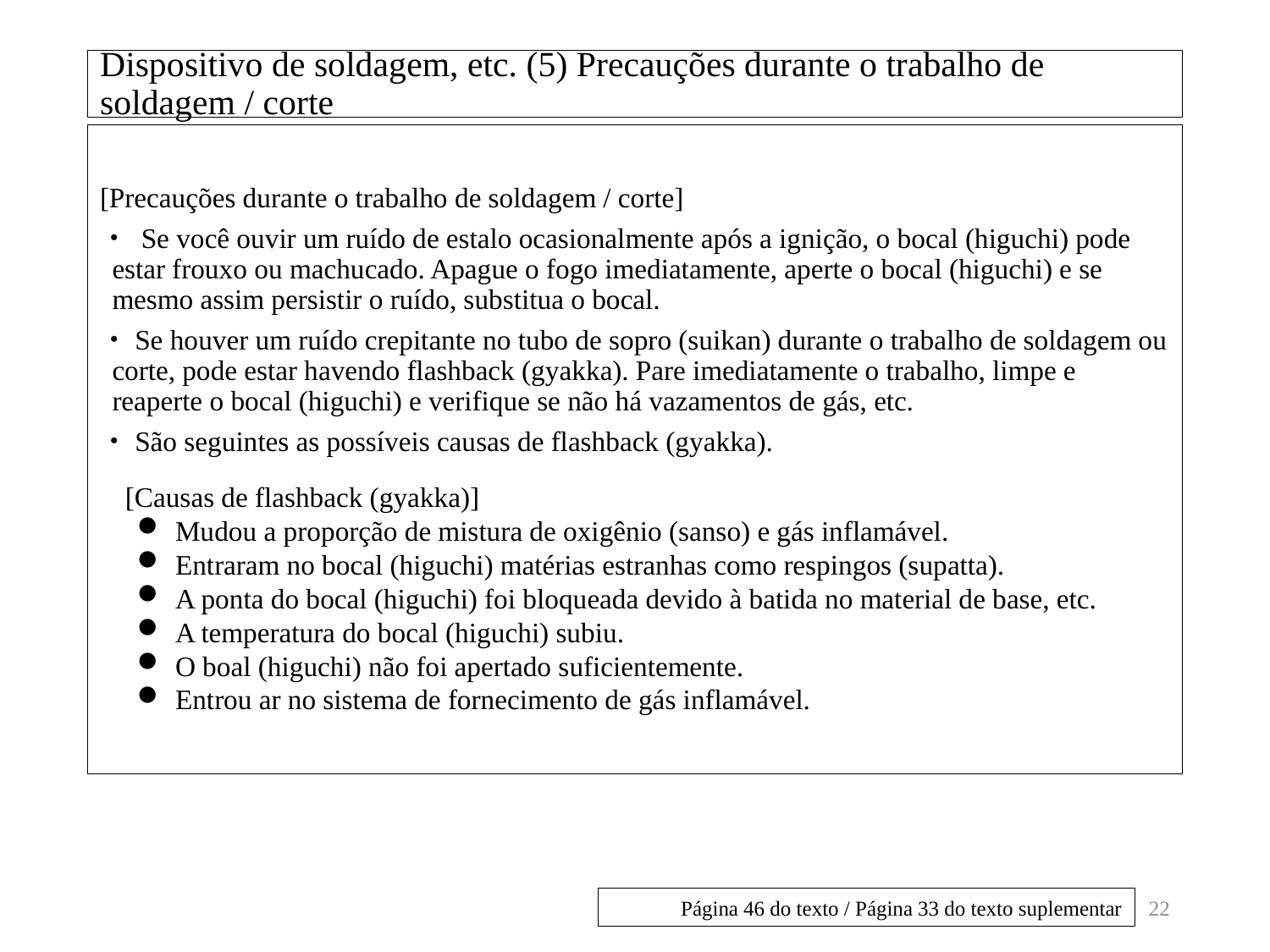

# Dispositivo de soldagem, etc. (5) Precauções durante o trabalho de soldagem / corte
[Precauções durante o trabalho de soldagem / corte]
・ Se você ouvir um ruído de estalo ocasionalmente após a ignição, o bocal (higuchi) pode estar frouxo ou machucado. Apague o fogo imediatamente, aperte o bocal (higuchi) e se mesmo assim persistir o ruído, substitua o bocal.
・Se houver um ruído crepitante no tubo de sopro (suikan) durante o trabalho de soldagem ou corte, pode estar havendo flashback (gyakka). Pare imediatamente o trabalho, limpe e reaperte o bocal (higuchi) e verifique se não há vazamentos de gás, etc.
・São seguintes as possíveis causas de flashback (gyakka).

[Causas de flashback (gyakka)]
Mudou a proporção de mistura de oxigênio (sanso) e gás inflamável.
Entraram no bocal (higuchi) matérias estranhas como respingos (supatta).
A ponta do bocal (higuchi) foi bloqueada devido à batida no material de base, etc.
A temperatura do bocal (higuchi) subiu.
O boal (higuchi) não foi apertado suficientemente.
Entrou ar no sistema de fornecimento de gás inflamável.
22
Página 46 do texto / Página 33 do texto suplementar